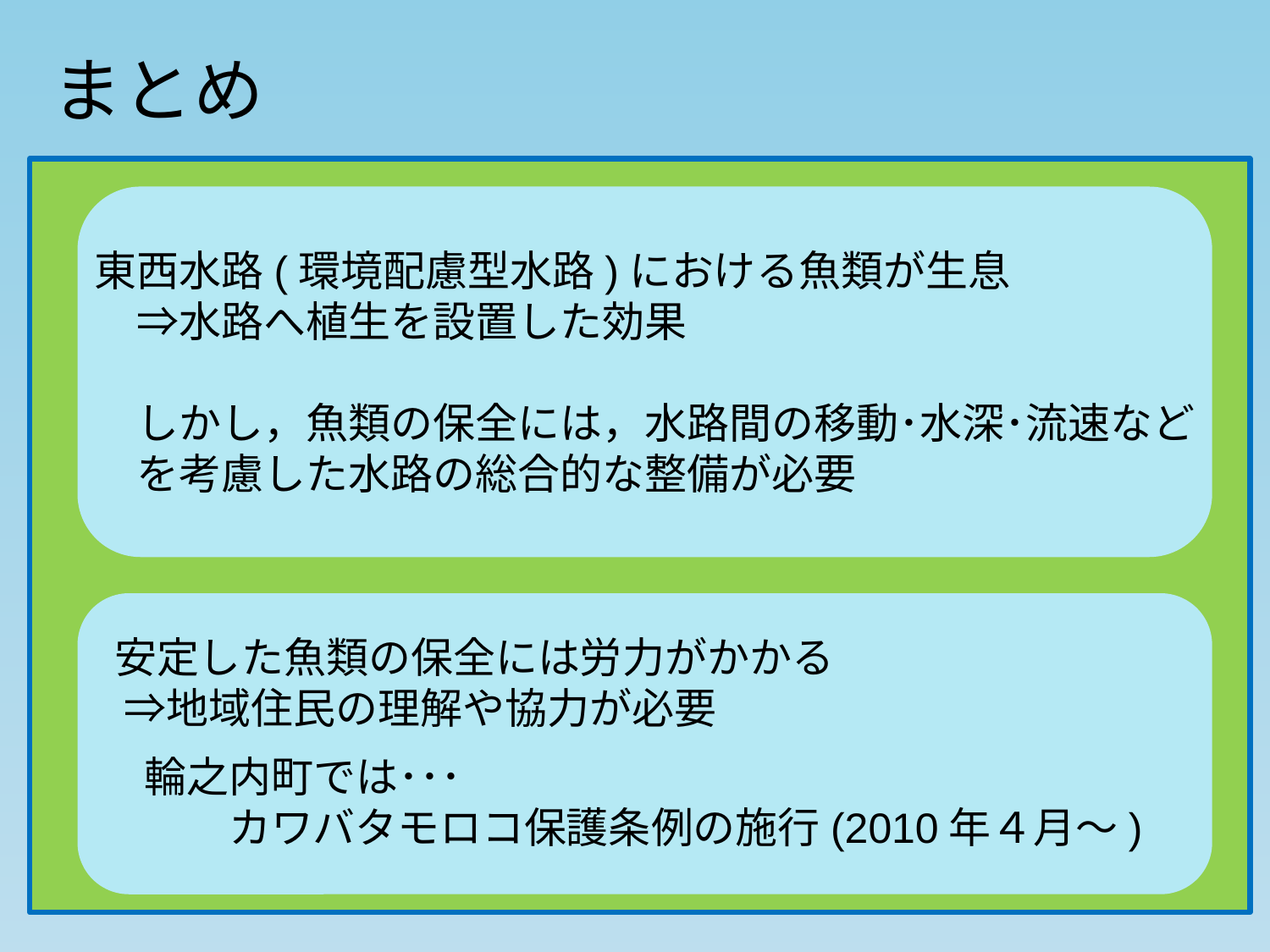

まとめ

　東西水路(環境配慮型水路)における魚類が生息
　　⇒水路へ植生を設置した効果

　　しかし，魚類の保全には，水路間の移動･水深･流速など
　　を考慮した水路の総合的な整備が必要

　安定した魚類の保全には労力がかかる
　 ⇒地域住民の理解や協力が必要
輪之内町では･･･
　　カワバタモロコ保護条例の施行(2010年４月～)